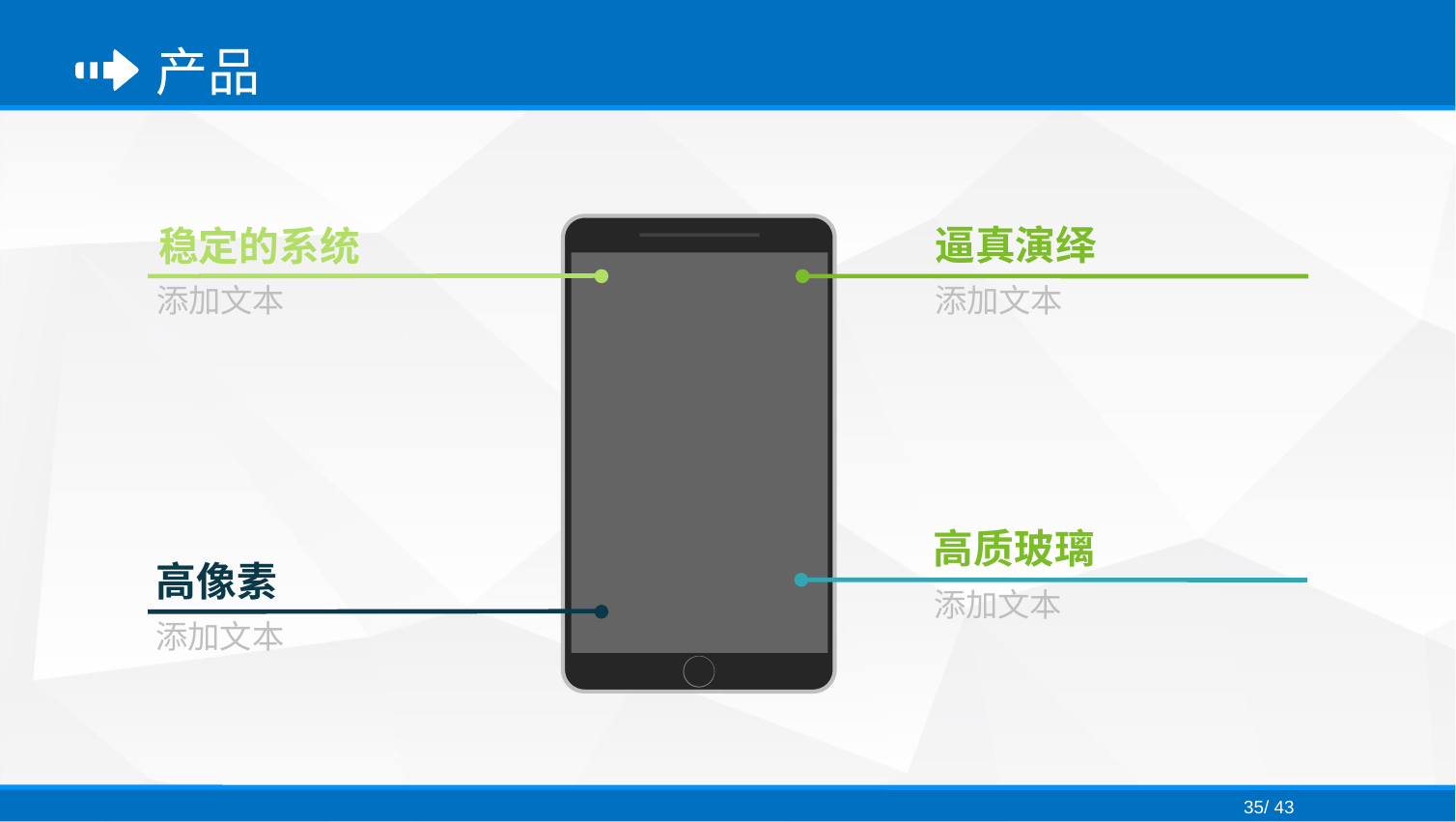

产品
逼真演绎
稳定的系统

添加文本
添加文本

高质玻璃
高像素

添加文本

添加文本

35/ 43